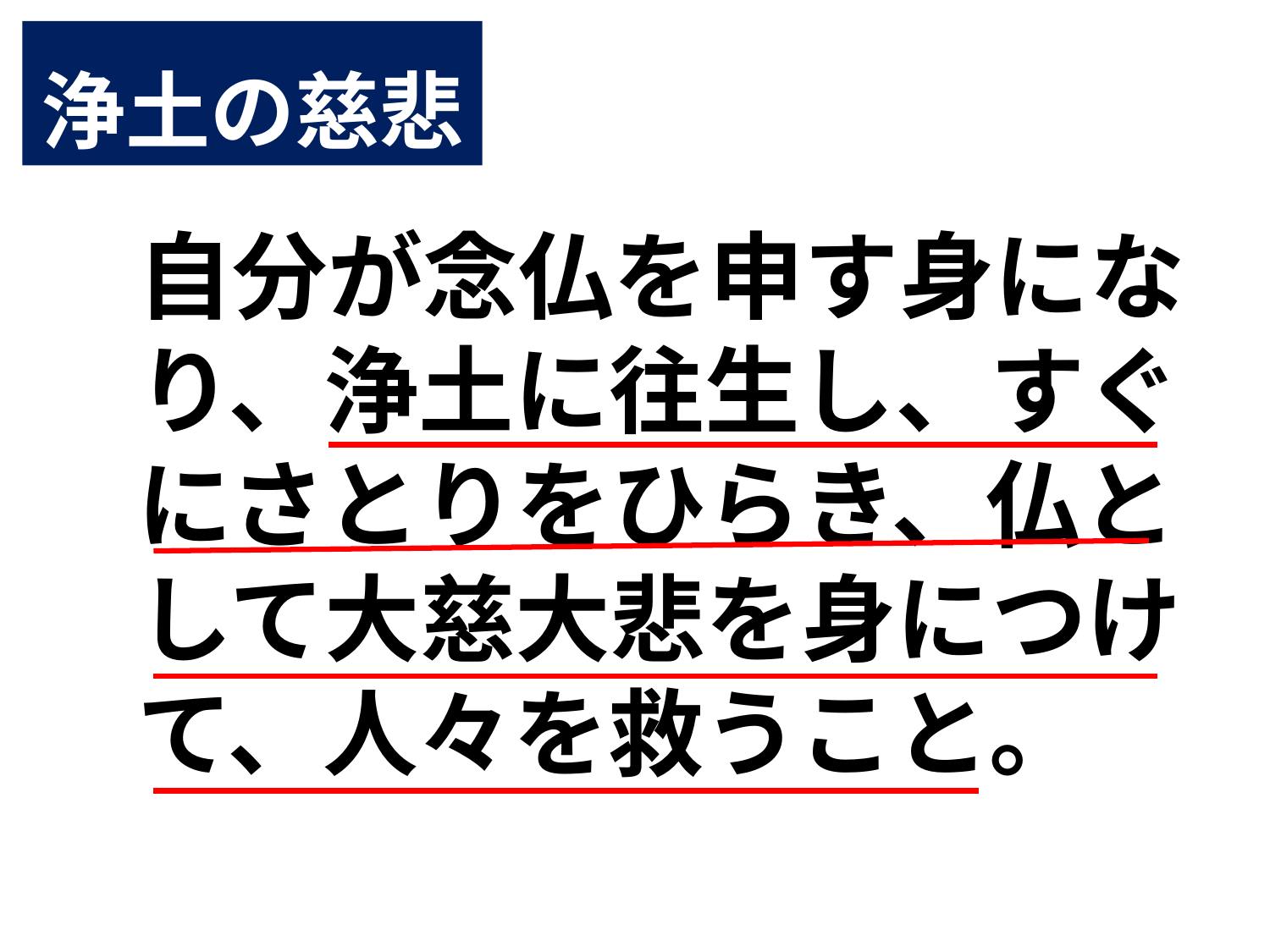

浄土の慈悲
自分が念仏を申す身になり、浄土に往生し、すぐにさとりをひらき、仏として大慈大悲を身につけて、人々を救うこと。